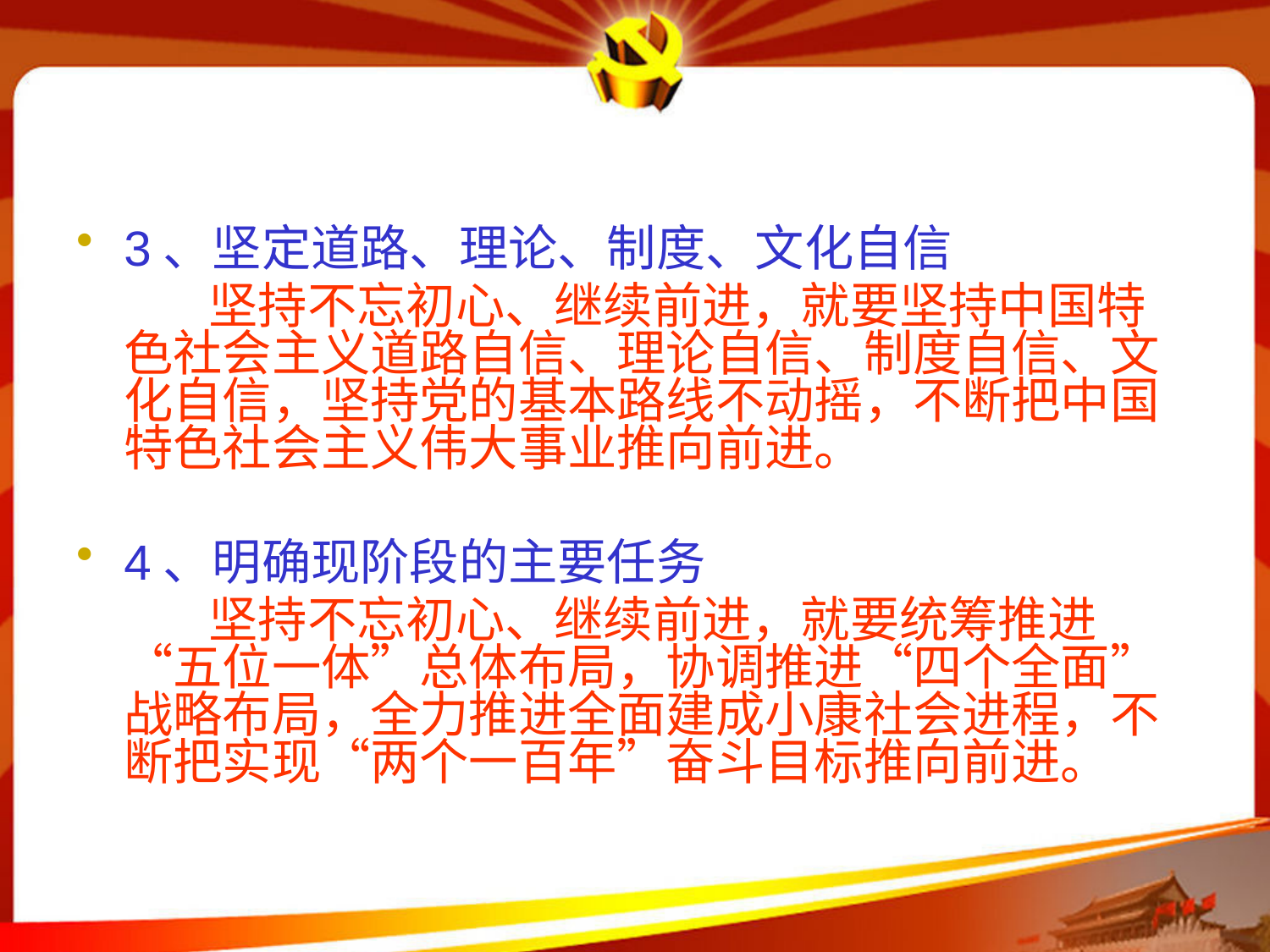

#
3、坚定道路、理论、制度、文化自信
           坚持不忘初心、继续前进，就要坚持中国特色社会主义道路自信、理论自信、制度自信、文化自信，坚持党的基本路线不动摇，不断把中国特色社会主义伟大事业推向前进。

4、明确现阶段的主要任务
           坚持不忘初心、继续前进，就要统筹推进“五位一体”总体布局，协调推进“四个全面”战略布局，全力推进全面建成小康社会进程，不断把实现“两个一百年”奋斗目标推向前进。